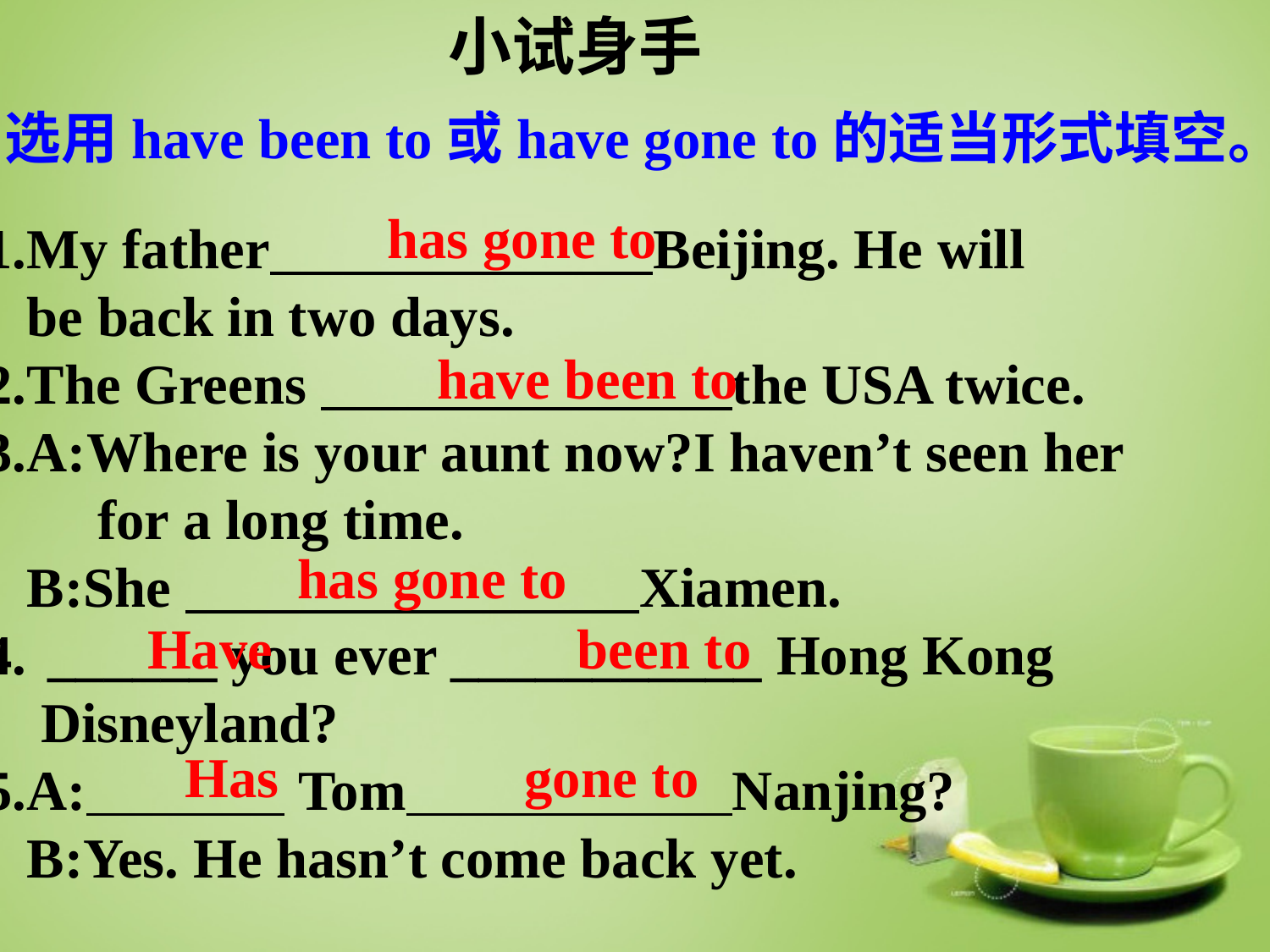

小试身手

选用have been to或have gone to的适当形式填空。
has gone to
1.My father                           Beijing. He will
   be back in two days.
2.The Greens                              the USA twice.
3.A:Where is your aunt now?I haven’t seen her
        for a long time.
   B:She                                 Xiamen.
______ you ever ___________ Hong Kong
    Disneyland?
5.A:               Tom                       Nanjing?
   B:Yes. He hasn’t come back yet.
have been to
has gone to
Have
been to
Has
gone to